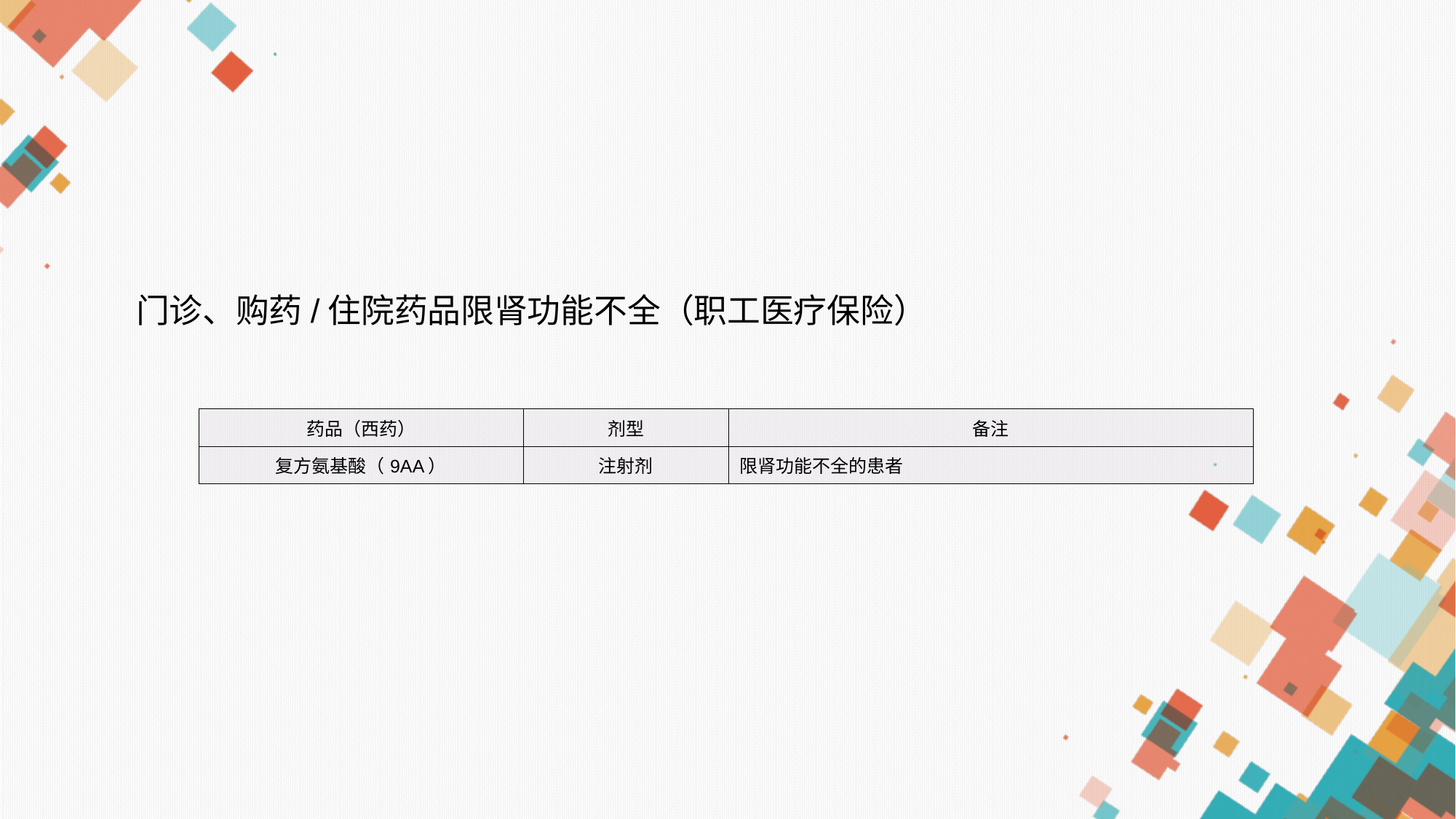

门诊、购药/住院药品限肾功能不全（职工医疗保险）
| 药品（西药） | 剂型 | 备注 |
| --- | --- | --- |
| 复方氨基酸（9AA） | 注射剂 | 限肾功能不全的患者 |